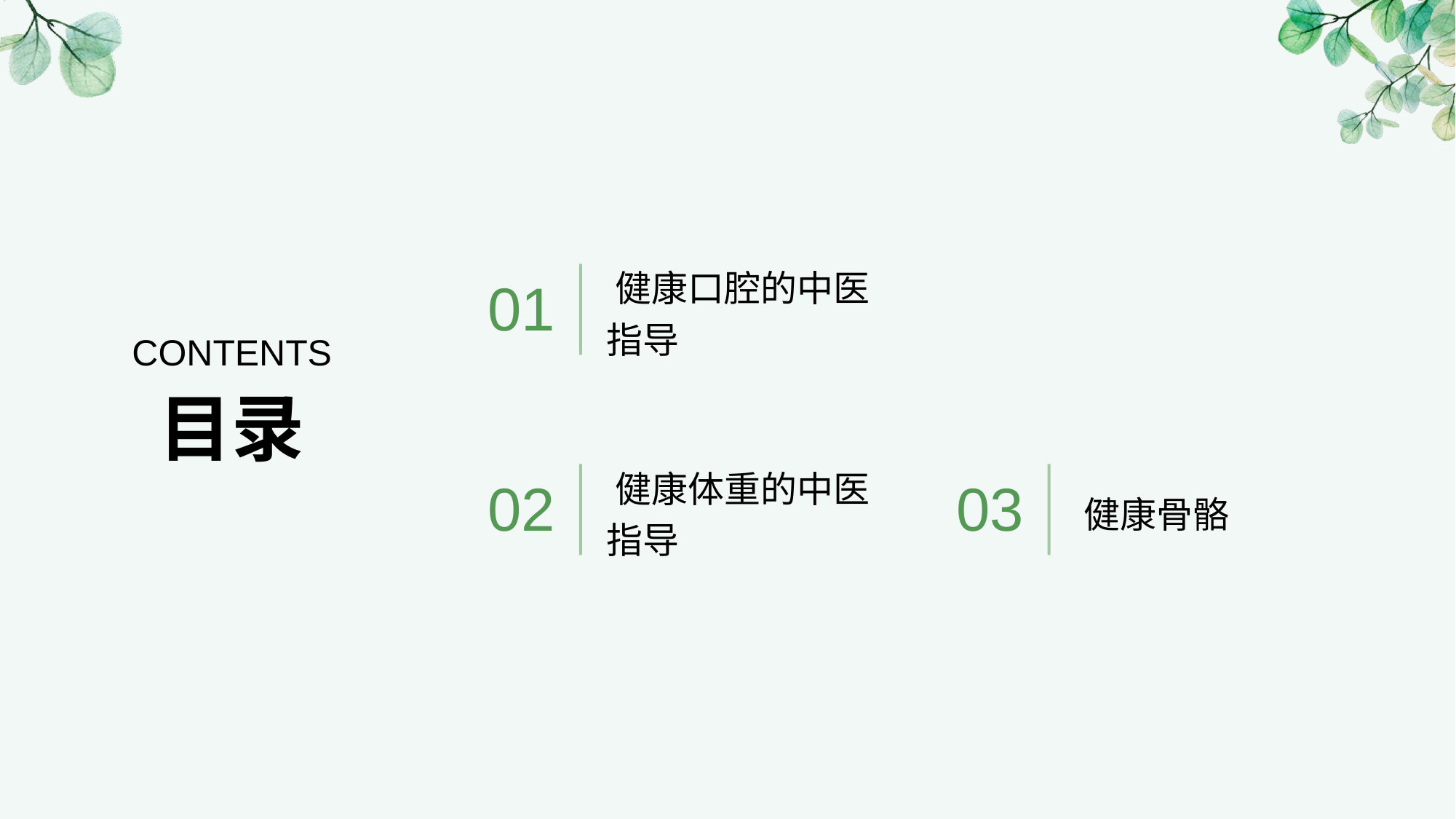

​健康口腔的中医指导
​

01
CONTENTS
目录
​健康体重的中医指导
​健康骨骼

02
03